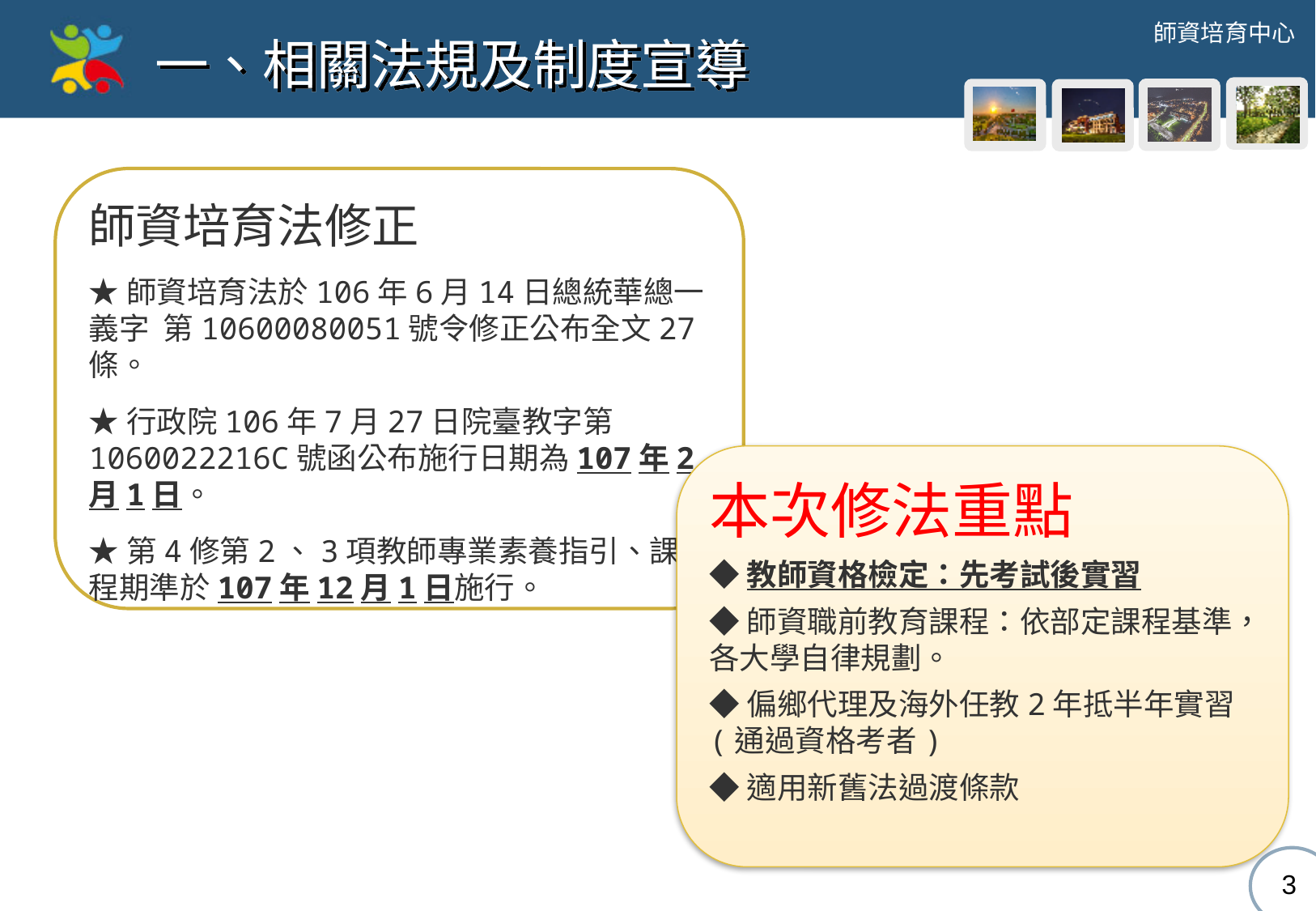

# 一、相關法規及制度宣導

師資培育法修正
★師資培育法於106年6月14日總統華總一義字  第10600080051號令修正公布全文27條。
★行政院106年7月27日院臺教字第1060022216C號函公布施行日期為107年2月1日。
★第4修第2、3項教師專業素養指引、課程期準於107年12月1日施行。
本次修法重點
◆教師資格檢定：先考試後實習
◆師資職前教育課程：依部定課程基準，各大學自律規劃。
◆偏鄉代理及海外任教2年抵半年實習(通過資格考者)
◆適用新舊法過渡條款